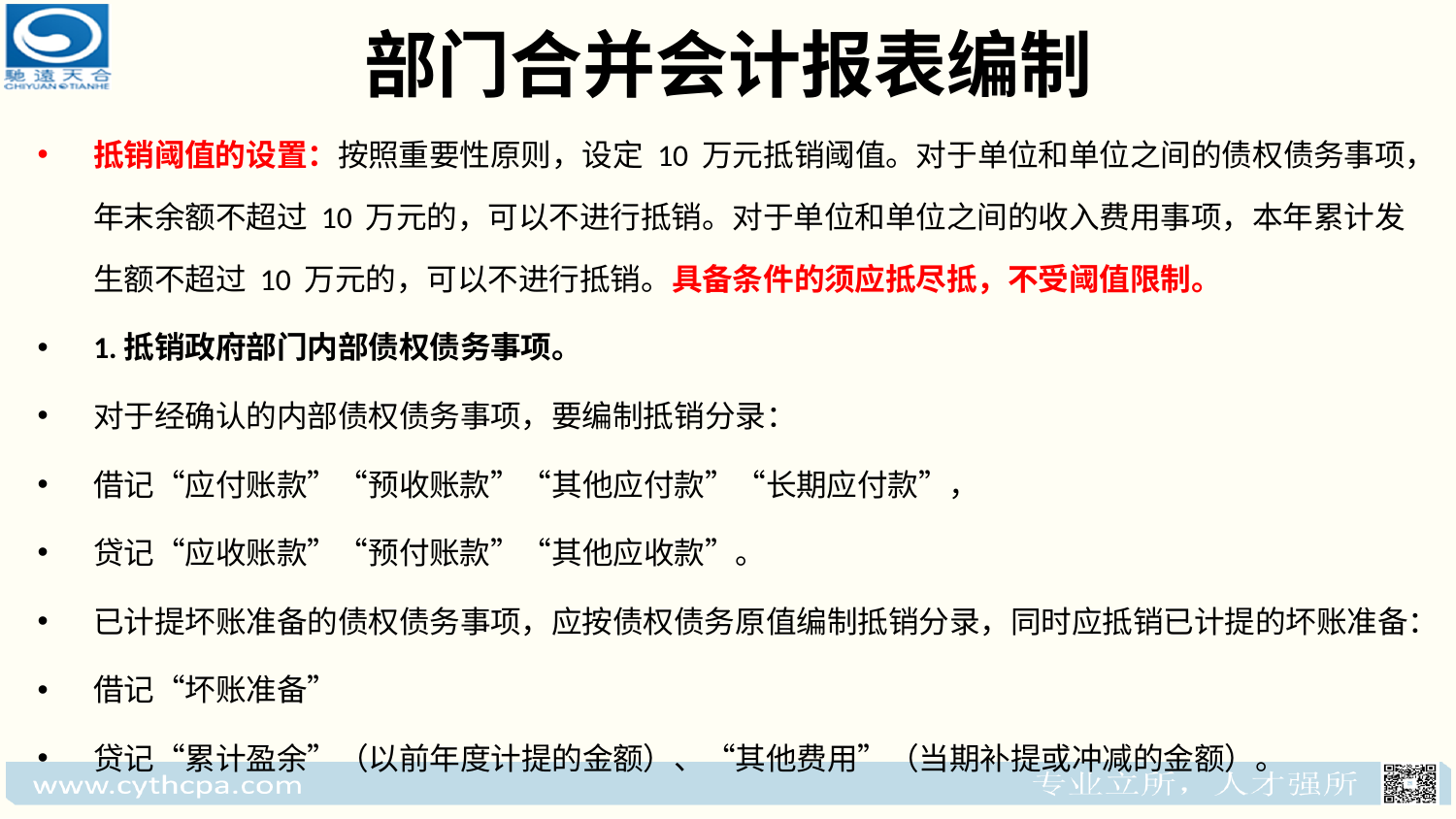

# 部门合并会计报表编制
抵销阈值的设置：按照重要性原则，设定 10 万元抵销阈值。对于单位和单位之间的债权债务事项，年末余额不超过 10 万元的，可以不进行抵销。对于单位和单位之间的收入费用事项，本年累计发生额不超过 10 万元的，可以不进行抵销。具备条件的须应抵尽抵，不受阈值限制。
1.抵销政府部门内部债权债务事项。
对于经确认的内部债权债务事项，要编制抵销分录：
借记“应付账款”“预收账款”“其他应付款”“长期应付款”，
贷记“应收账款”“预付账款”“其他应收款”。
已计提坏账准备的债权债务事项，应按债权债务原值编制抵销分录，同时应抵销已计提的坏账准备：
借记“坏账准备”
贷记“累计盈余”（以前年度计提的金额）、“其他费用”（当期补提或冲减的金额）。